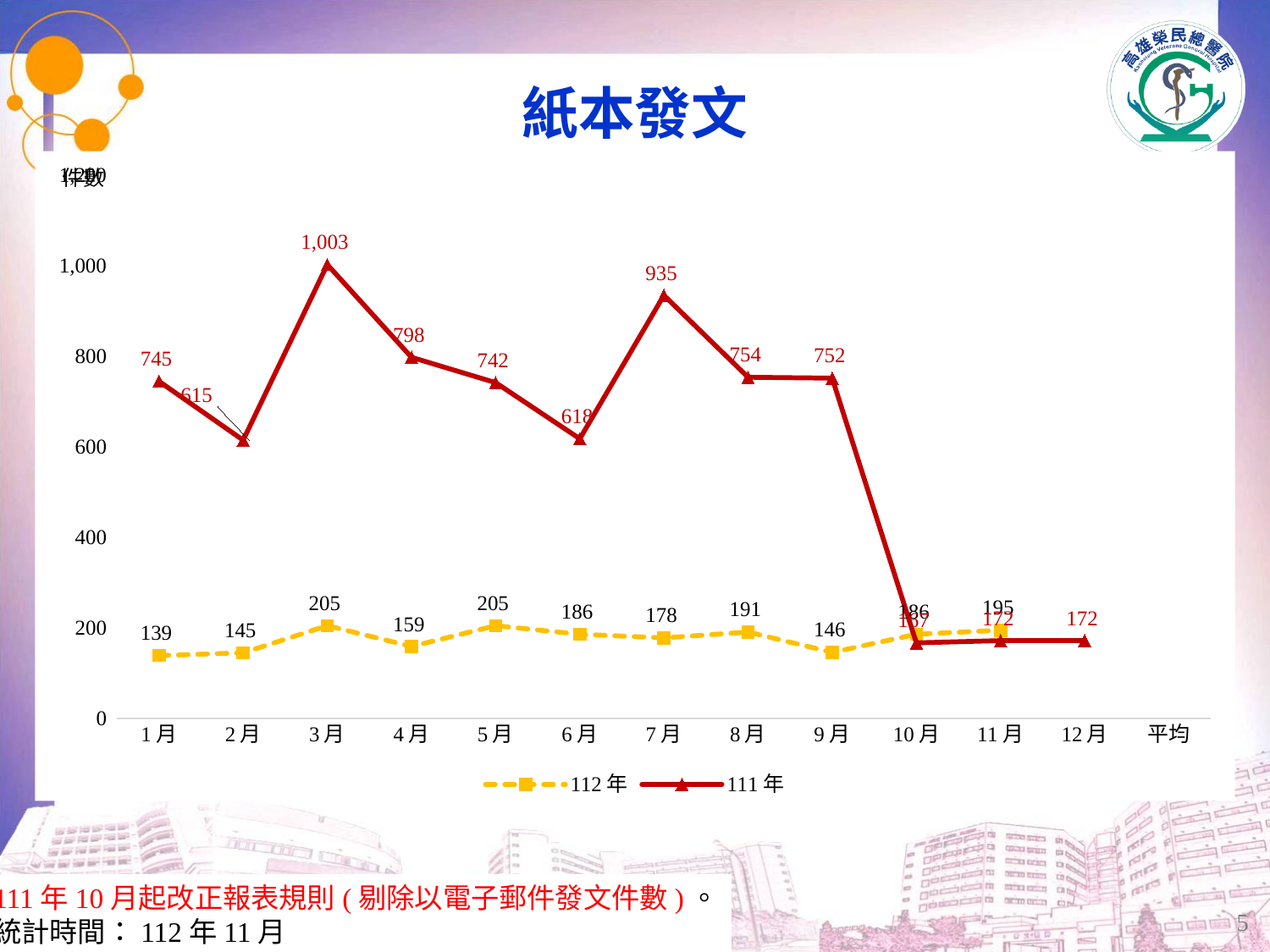

# 紙本發文

### Chart

| Category |  |  |
|---|---|---|
| 1月 | 139.0 | 745.0 |
| 2月 | 145.0 | 615.0 |
| 3月 | 205.0 | 1003.0 |
| 4月 | 159.0 | 798.0 |
| 5月 | 205.0 | 742.0 |
| 6月 | 186.0 | 618.0 |
| 7月 | 178.0 | 935.0 |
| 8月 | 191.0 | 754.0 |
| 9月 | 146.0 | 752.0 |
| 10月 | 186.0 | 167.0 |
| 11月 | 195.0 | 172.0 |
| 12月 | None | 172.0 |
| 平均 | None | None |
111年10月起改正報表規則(剔除以電子郵件發文件數)。
統計時間：112年11月
5